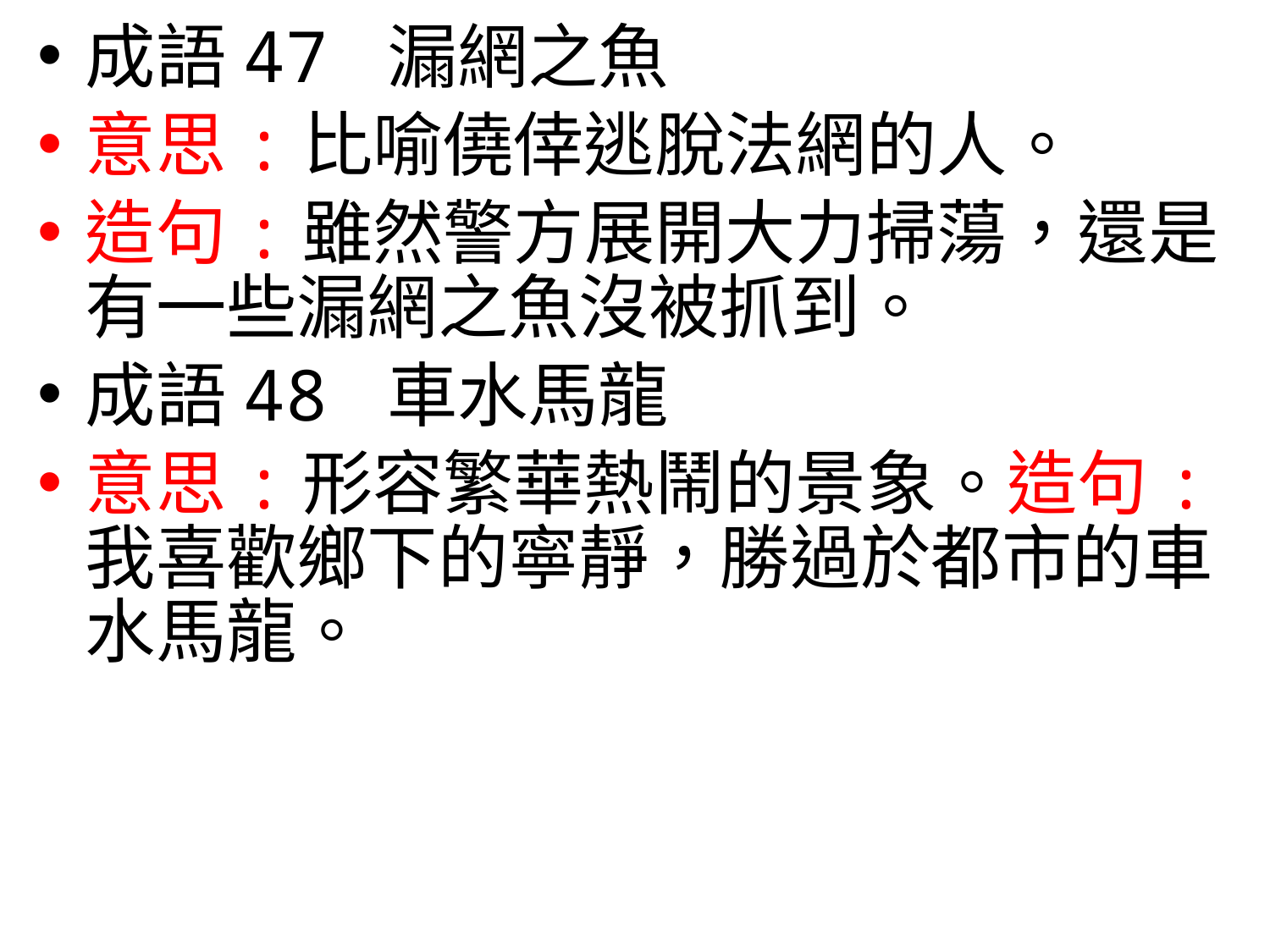

成語47 漏網之魚
意思:比喻僥倖逃脫法網的人。
造句:雖然警方展開大力掃蕩，還是有一些漏網之魚沒被抓到。
成語48 車水馬龍
意思:形容繁華熱鬧的景象。造句:我喜歡鄉下的寧靜，勝過於都市的車水馬龍。